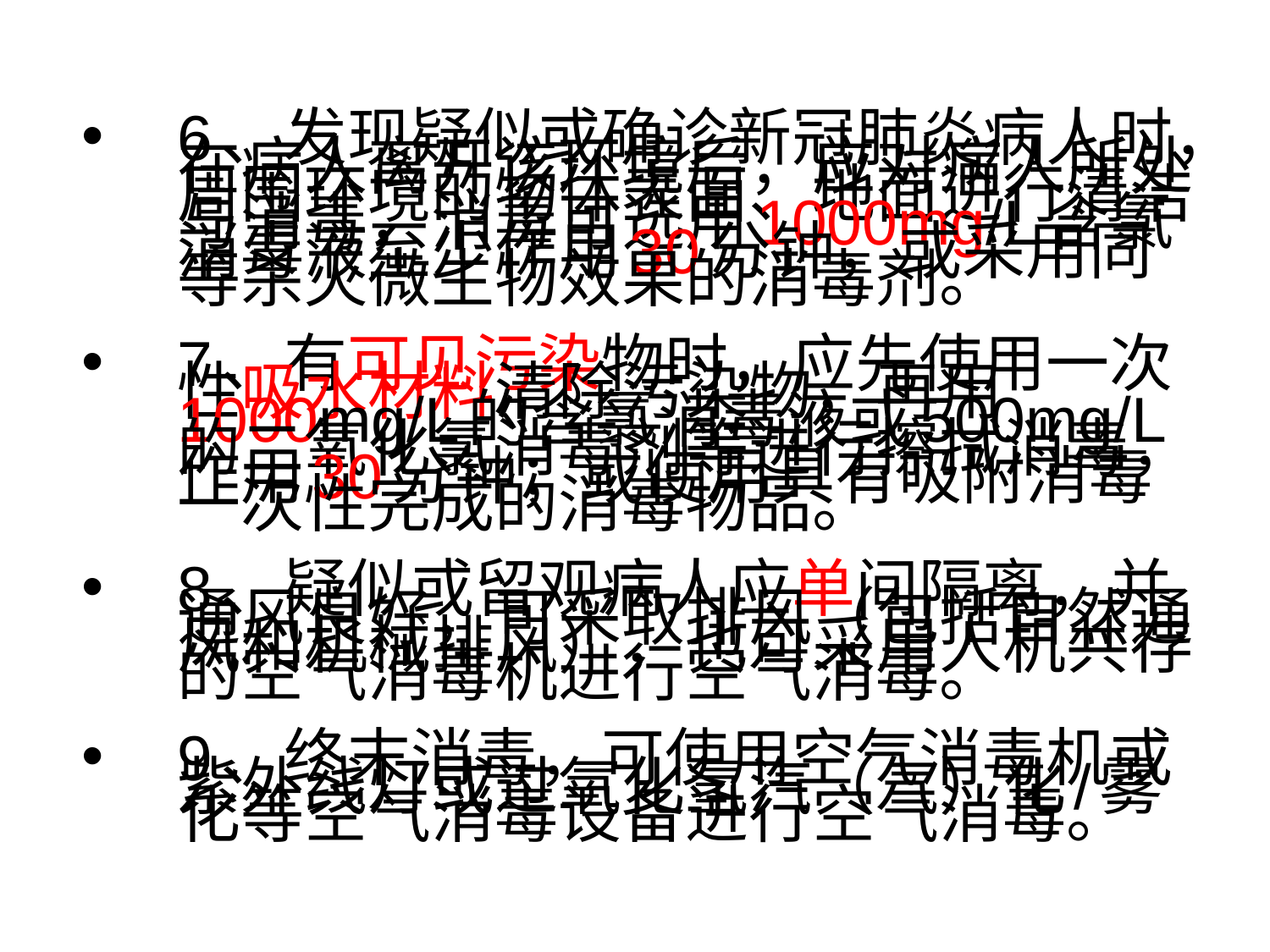

6、发现疑似或确诊新冠肺炎病人时，在病人离开该环境后，应对病人所处周围环境的物体表面、地面进行清洁与消毒，消毒可选用1000mg/L含氯消毒液至少作用30分钟，或采用同等杀灭微生物效果的消毒剂。

7、有可见污染物时，应先使用一次性吸水材料清除污染物，再用1000mg/L的含氯消毒液或500mg/L的二氧化氯消毒剂等进行擦拭消毒，作用30分钟；或使用具有吸附消毒一次性完成的消毒物品。

8、疑似或留观病人应单间隔离，并通风良好，可采取排风（包括自然通风和机械排风），也可采用人机共存的空气消毒机进行空气消毒。

9、终末消毒，可使用空气消毒机或紫外线灯或过氧化氢汽（气）化/雾化等空气消毒设备进行空气消毒。

38